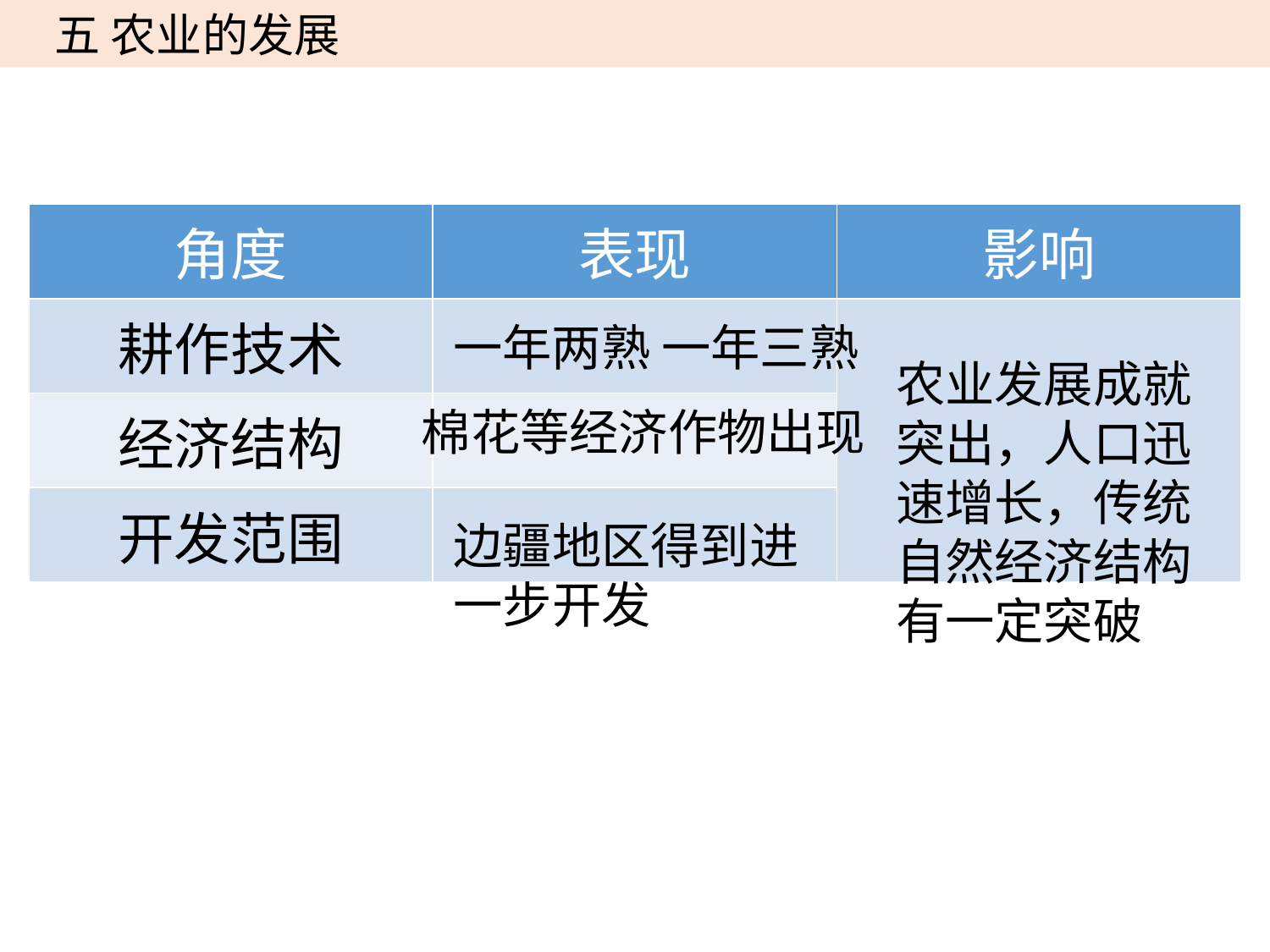

五 农业的发展
| 角度 | 表现 | 影响 |
| --- | --- | --- |
| 耕作技术 |  |  |
| 经济结构 |  |  |
| 开发范围 |  |  |
一年两熟 一年三熟
农业发展成就突出，人口迅速增长，传统自然经济结构有一定突破
棉花等经济作物出现
边疆地区得到进一步开发